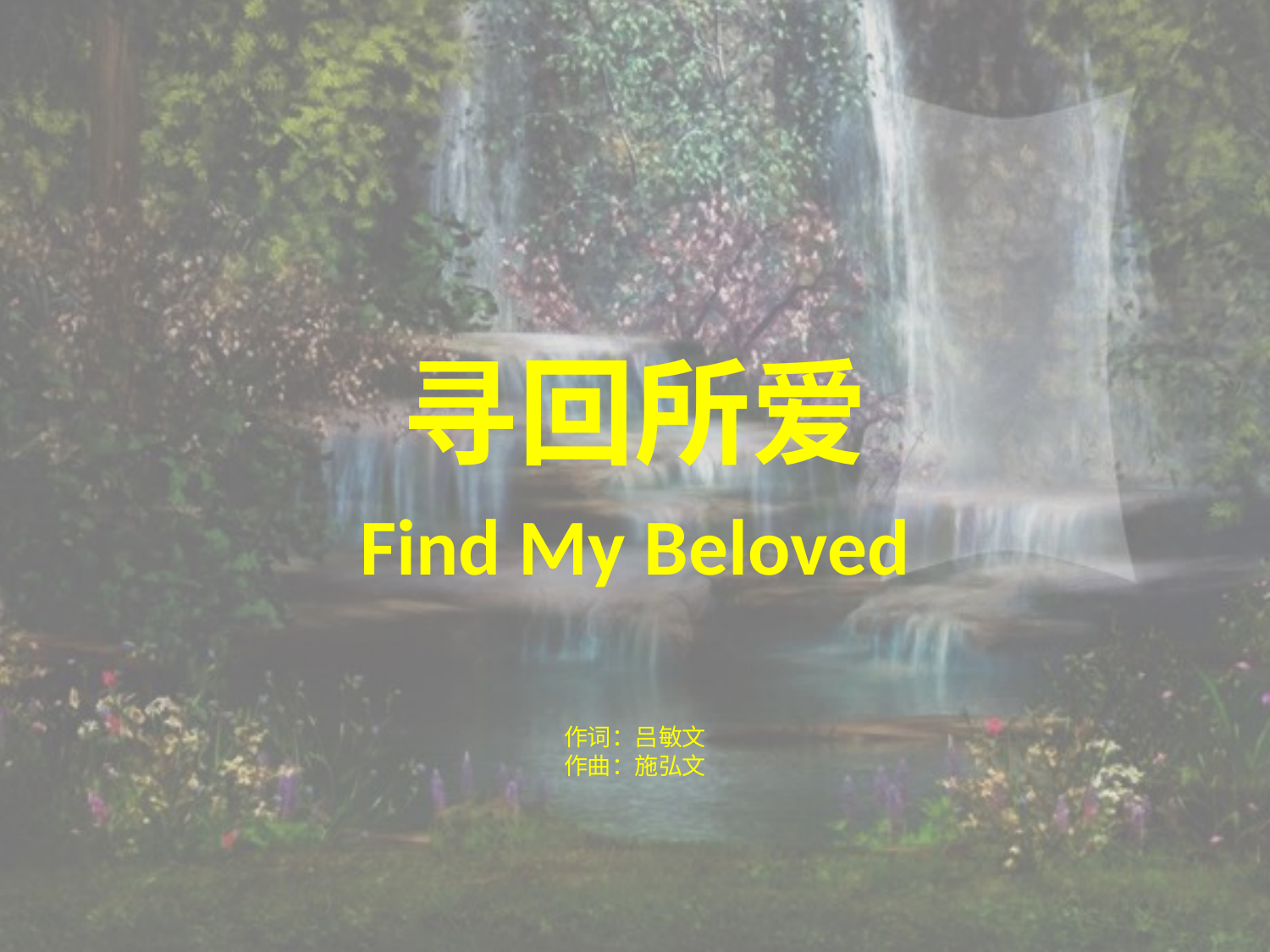

# 寻回所爱
Find My Beloved
作词：吕敏文
作曲：施弘文